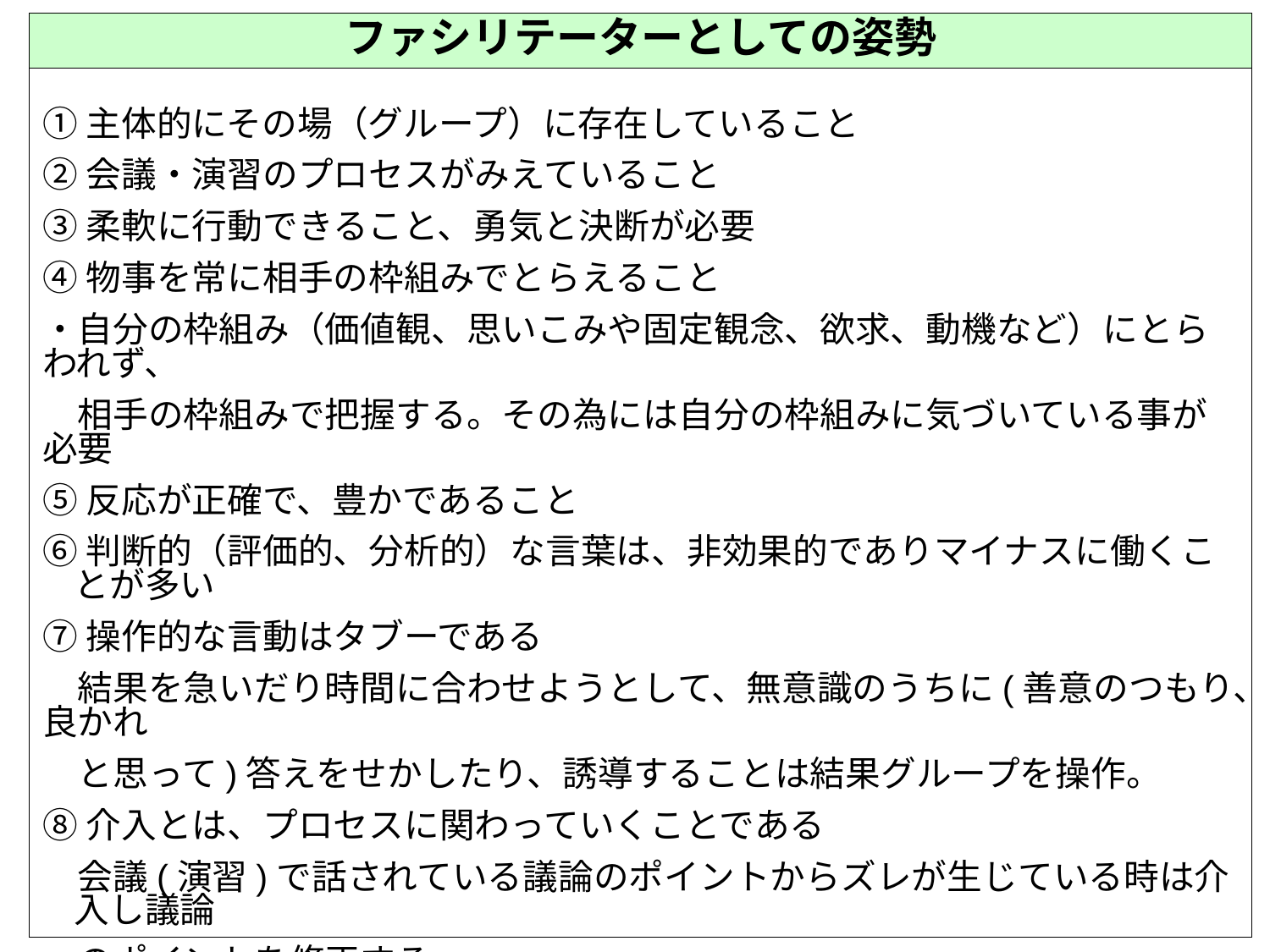

ファシリテーターとしての姿勢

①主体的にその場（グループ）に存在していること
②会議・演習のプロセスがみえていること
③柔軟に行動できること、勇気と決断が必要
④物事を常に相手の枠組みでとらえること
・自分の枠組み（価値観、思いこみや固定観念、欲求、動機など）にとらわれず、
　相手の枠組みで把握する。その為には自分の枠組みに気づいている事が必要
⑤反応が正確で、豊かであること
⑥判断的（評価的、分析的）な言葉は、非効果的でありマイナスに働くことが多い
⑦操作的な言動はタブーである
　結果を急いだり時間に合わせようとして、無意識のうちに(善意のつもり、良かれ
　と思って)答えをせかしたり、誘導することは結果グループを操作。
⑧介入とは、プロセスに関わっていくことである
　会議(演習)で話されている議論のポイントからズレが生じている時は介入し議論
　のポイントを修正する
☆会議（演習）において、ファシリテーターは、グループリーダーでもなく、司会者
　でもなく、グループのメンバーとも異なる存在であることを意識。